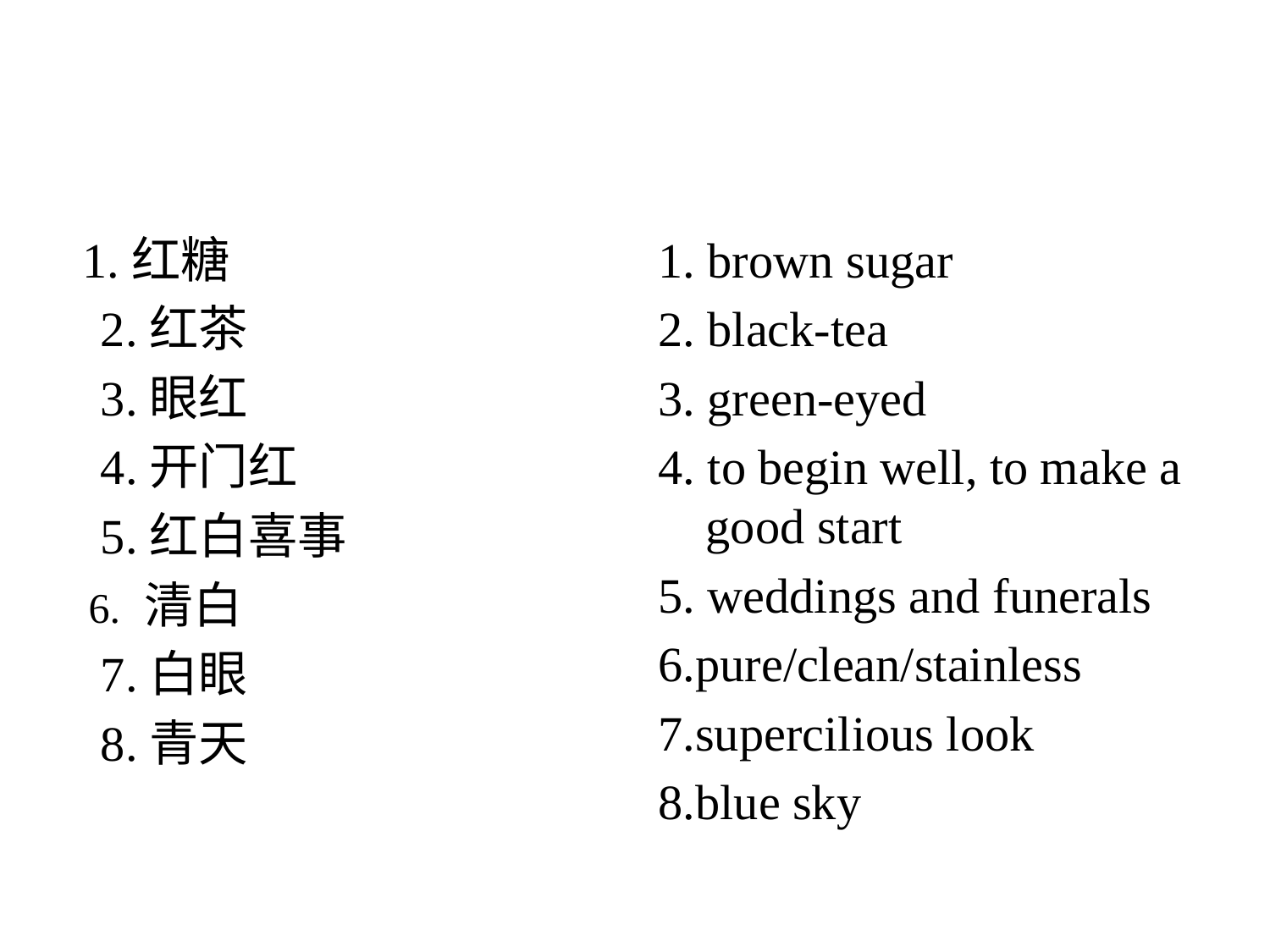

#
 1.红糖
  2.红茶
  3.眼红
  4.开门红
  5.红白喜事
 6. 清白
  7.白眼
  8.青天
1. brown sugar
2. black-tea
3. green-eyed
4. to begin well, to make a good start
5. weddings and funerals
6.pure/clean/stainless
7.supercilious look
8.blue sky